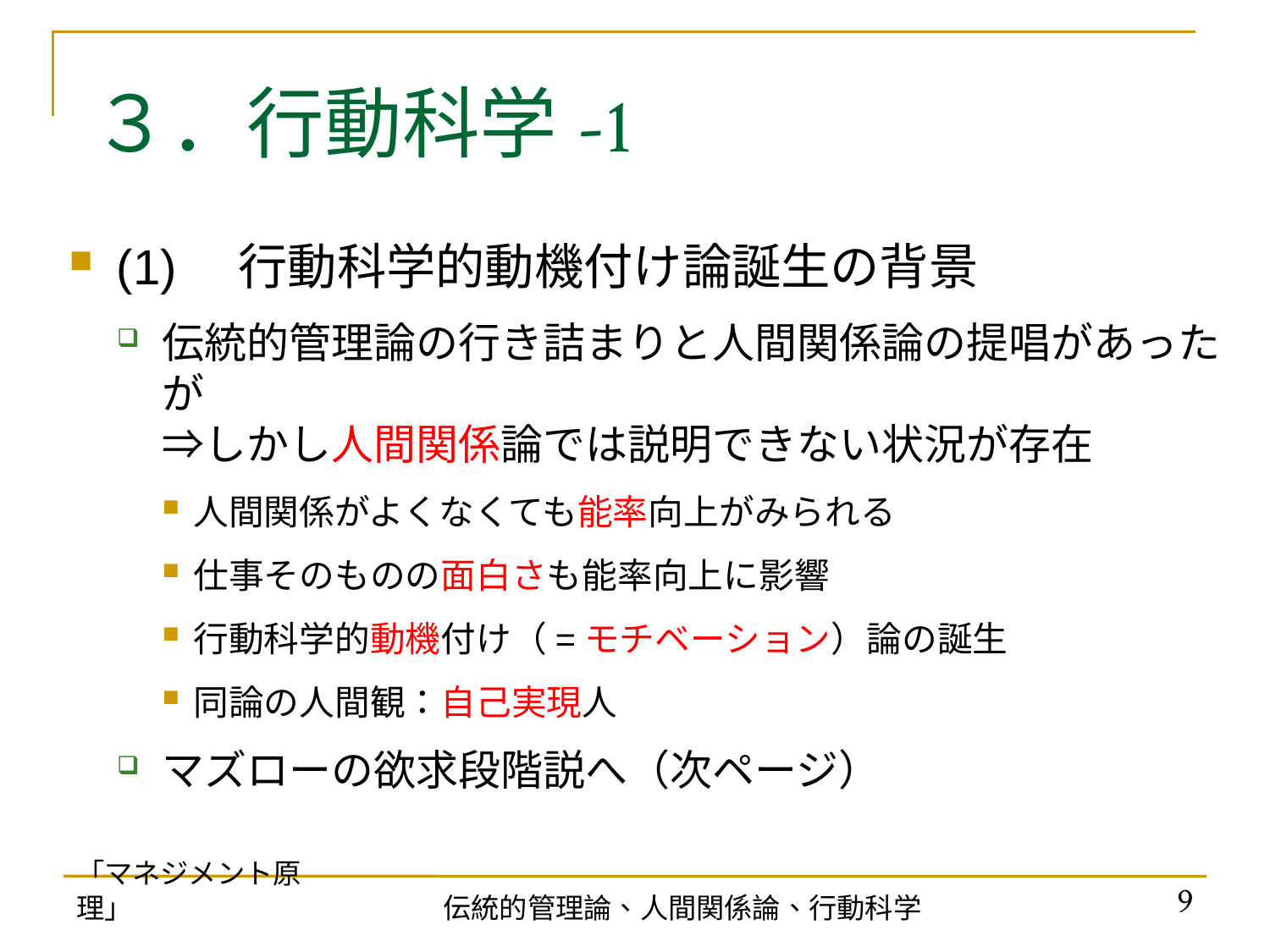

# ３．行動科学-1
(1)　行動科学的動機付け論誕生の背景
伝統的管理論の行き詰まりと人間関係論の提唱があったが
⇒しかし人間関係論では説明できない状況が存在
人間関係がよくなくても能率向上がみられる
仕事そのものの面白さも能率向上に影響
行動科学的動機付け（=モチベーション）論の誕生
同論の人間観：自己実現人
マズローの欲求段階説へ（次ページ）
「マネジメント原理」
9
伝統的管理論、人間関係論、行動科学